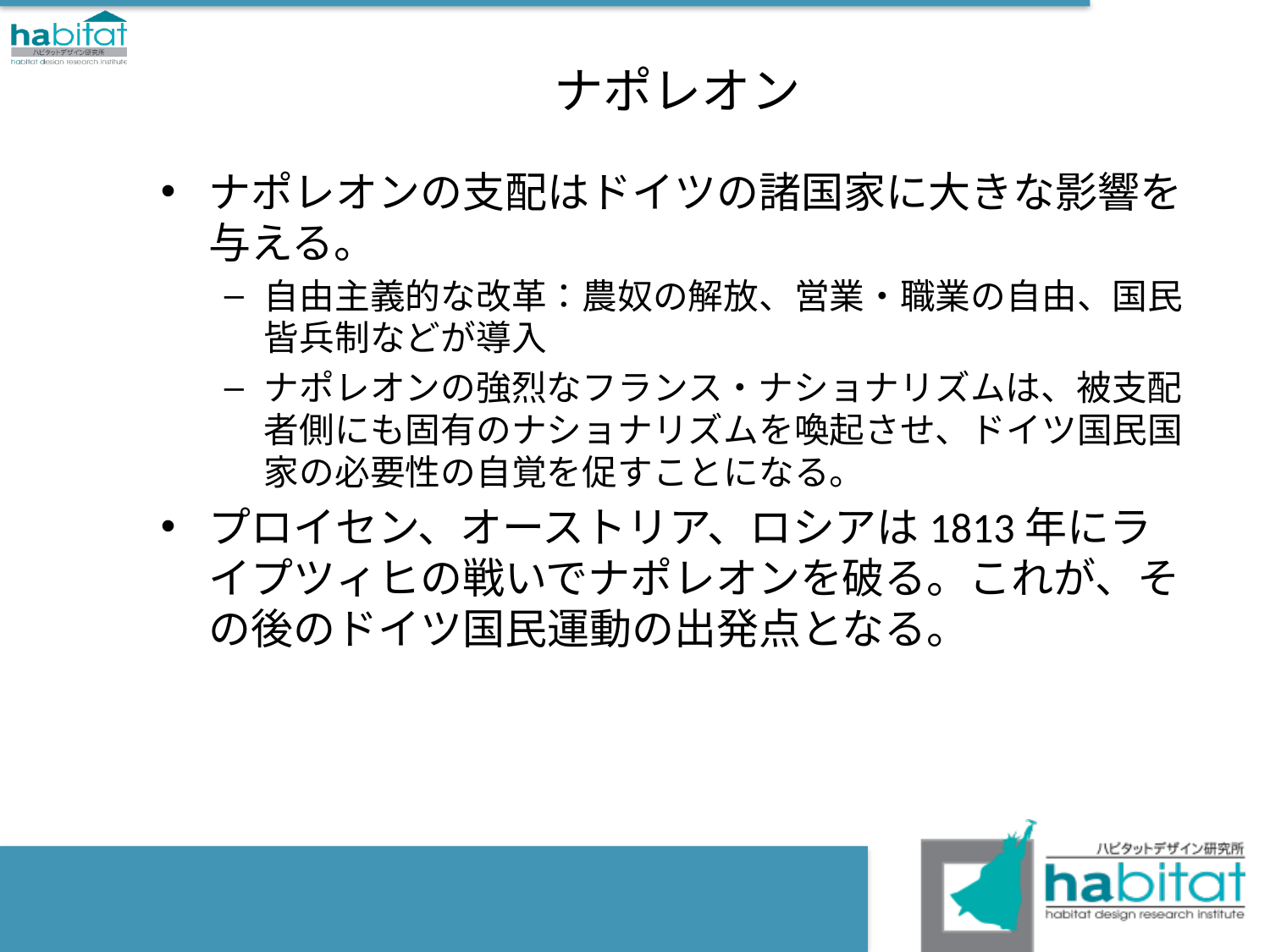

# ナポレオン
ナポレオンの支配はドイツの諸国家に大きな影響を与える。
自由主義的な改革：農奴の解放、営業・職業の自由、国民皆兵制などが導入
ナポレオンの強烈なフランス・ナショナリズムは、被支配者側にも固有のナショナリズムを喚起させ、ドイツ国民国家の必要性の自覚を促すことになる。
プロイセン、オーストリア、ロシアは1813年にライプツィヒの戦いでナポレオンを破る。これが、その後のドイツ国民運動の出発点となる。